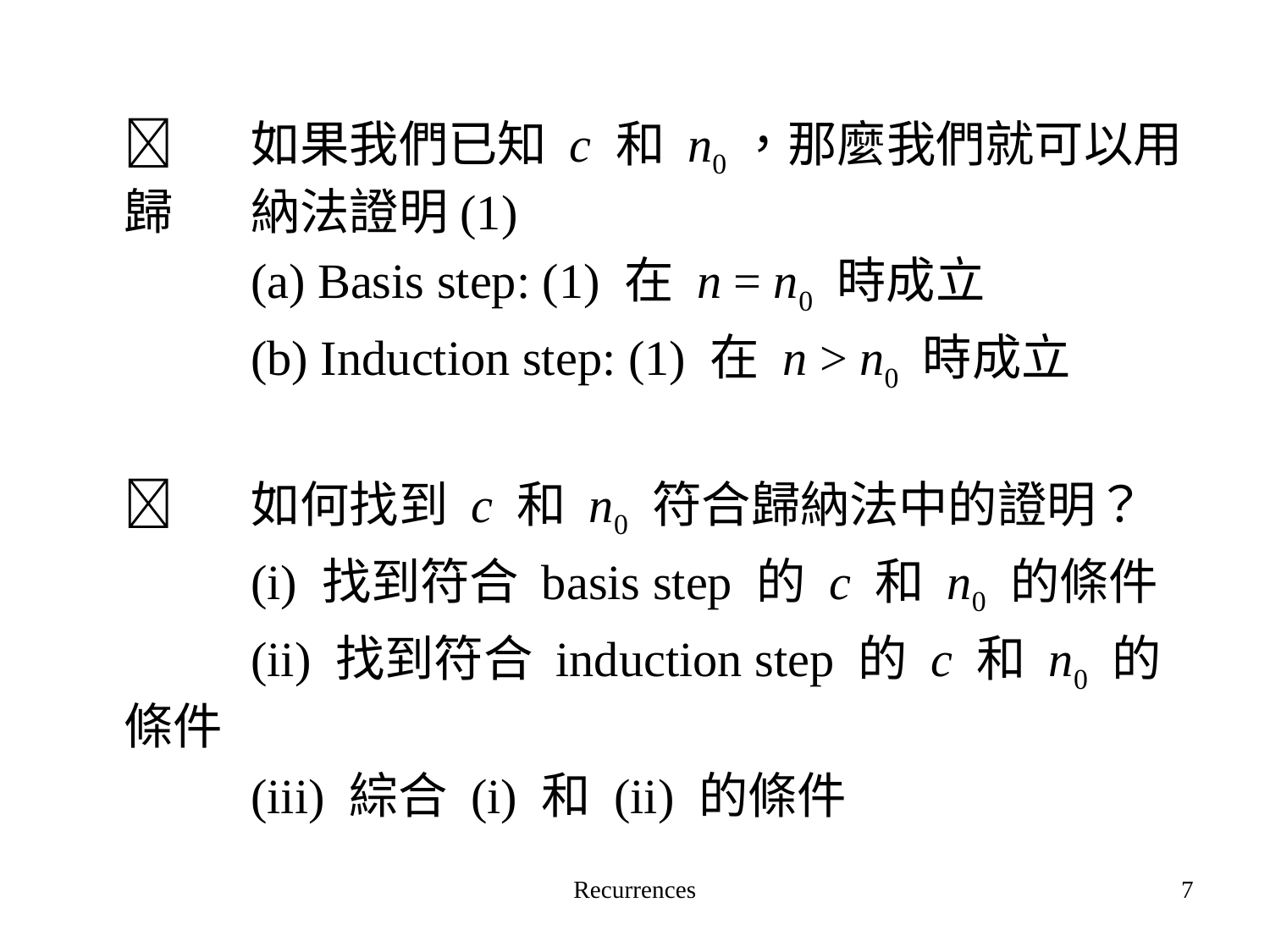

⇒	如果我們已知 c 和 n0，那麼我們就可以用歸	納法證明(1)
		(a) Basis step: (1) 在 n = n0 時成立
		(b) Induction step: (1) 在 n > n0 時成立

	⇒	如何找到 c 和 n0 符合歸納法中的證明？
		(i) 找到符合 basis step 的 c 和 n0 的條件
		(ii) 找到符合 induction step 的 c 和 n0 的條件
		(iii) 綜合 (i) 和 (ii) 的條件
Recurrences
7